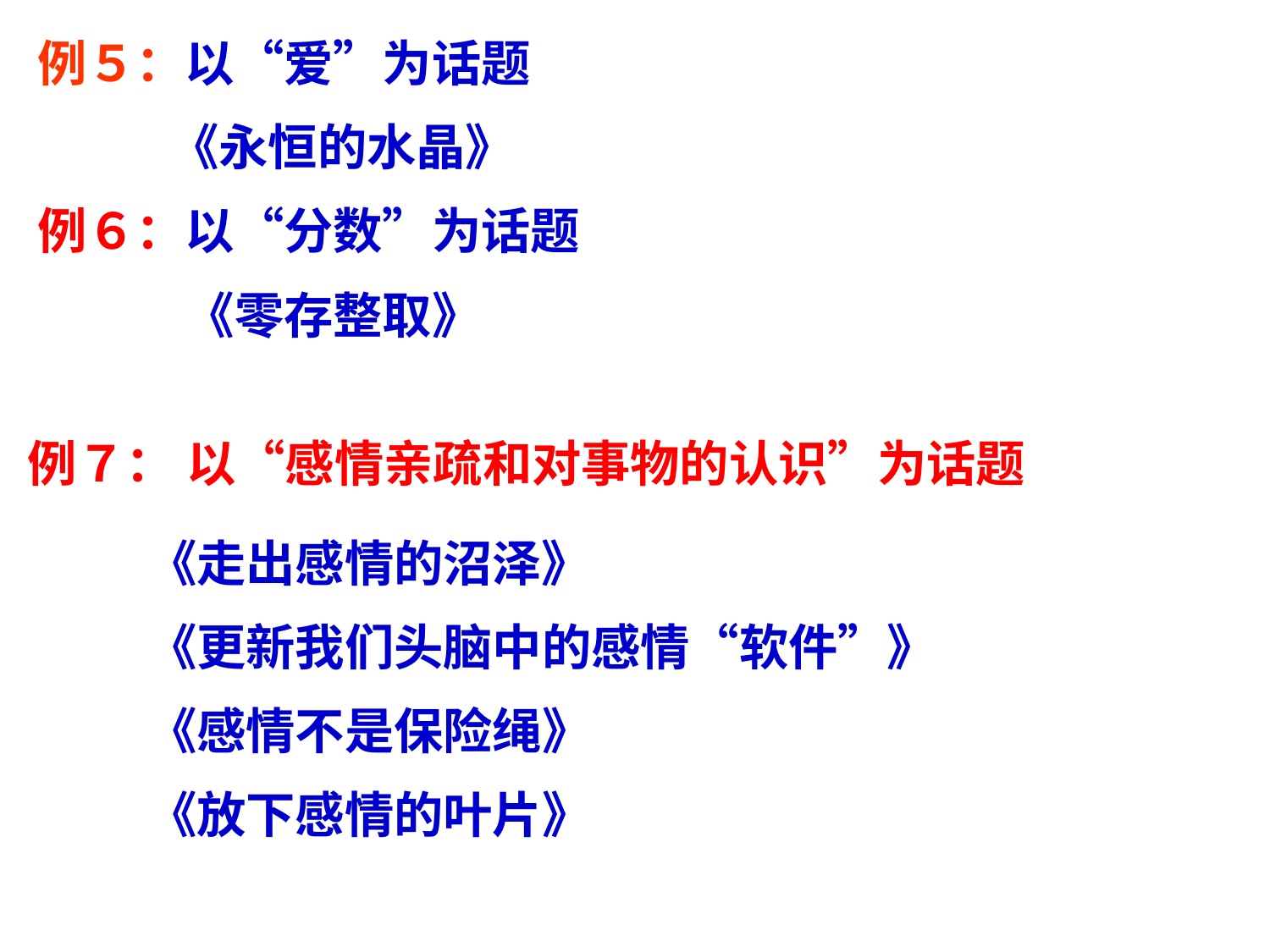

例５：以“爱”为话题
　　   《永恒的水晶》
例６：以“分数”为话题
　　　《零存整取》

例７： 以“感情亲疏和对事物的认识”为话题
《走出感情的沼泽》
《更新我们头脑中的感情“软件”》
《感情不是保险绳》
《放下感情的叶片》